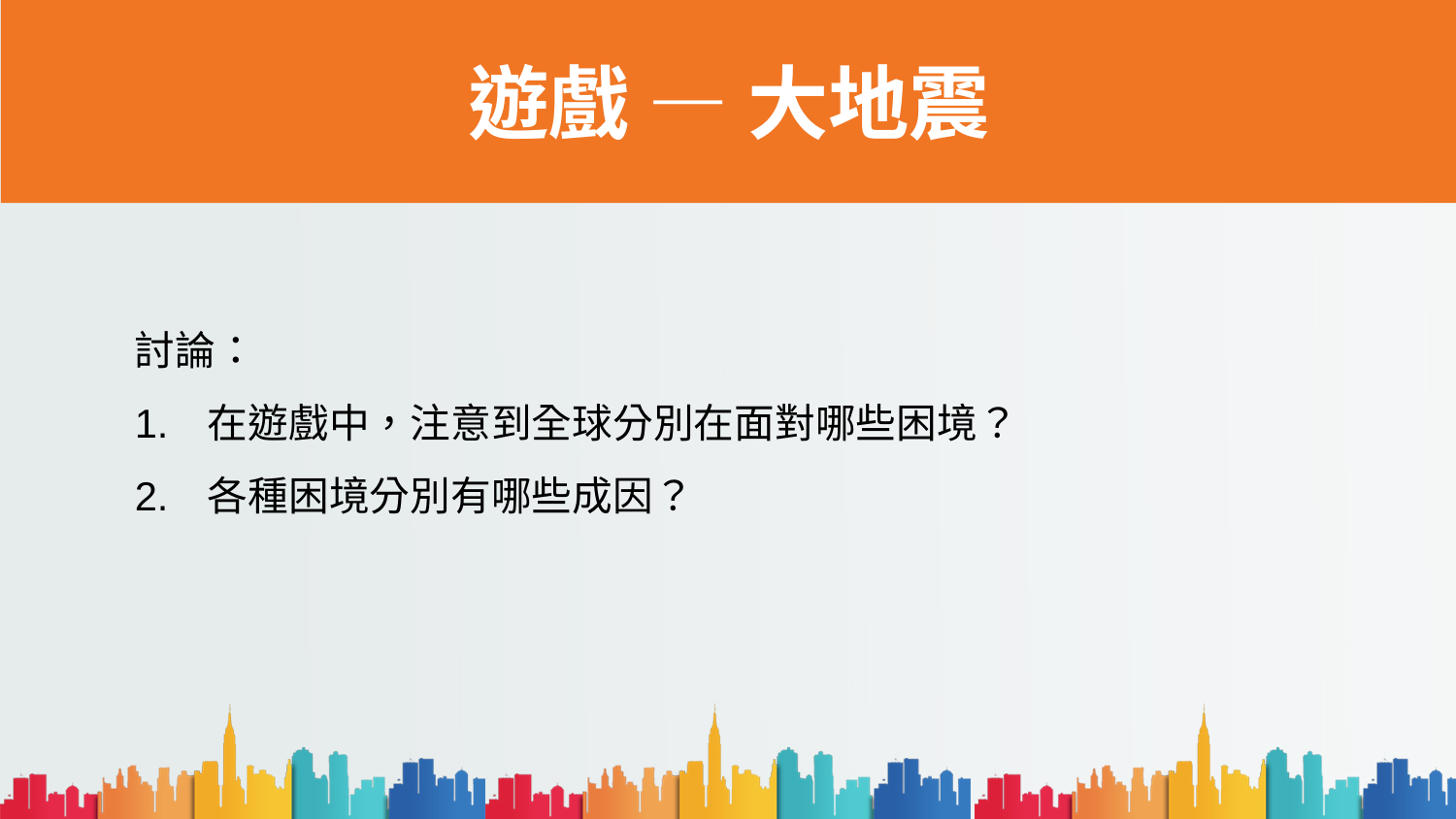

遊戲 — 大地震

討論：
在遊戲中，注意到全球分別在面對哪些困境？
各種困境分別有哪些成因？